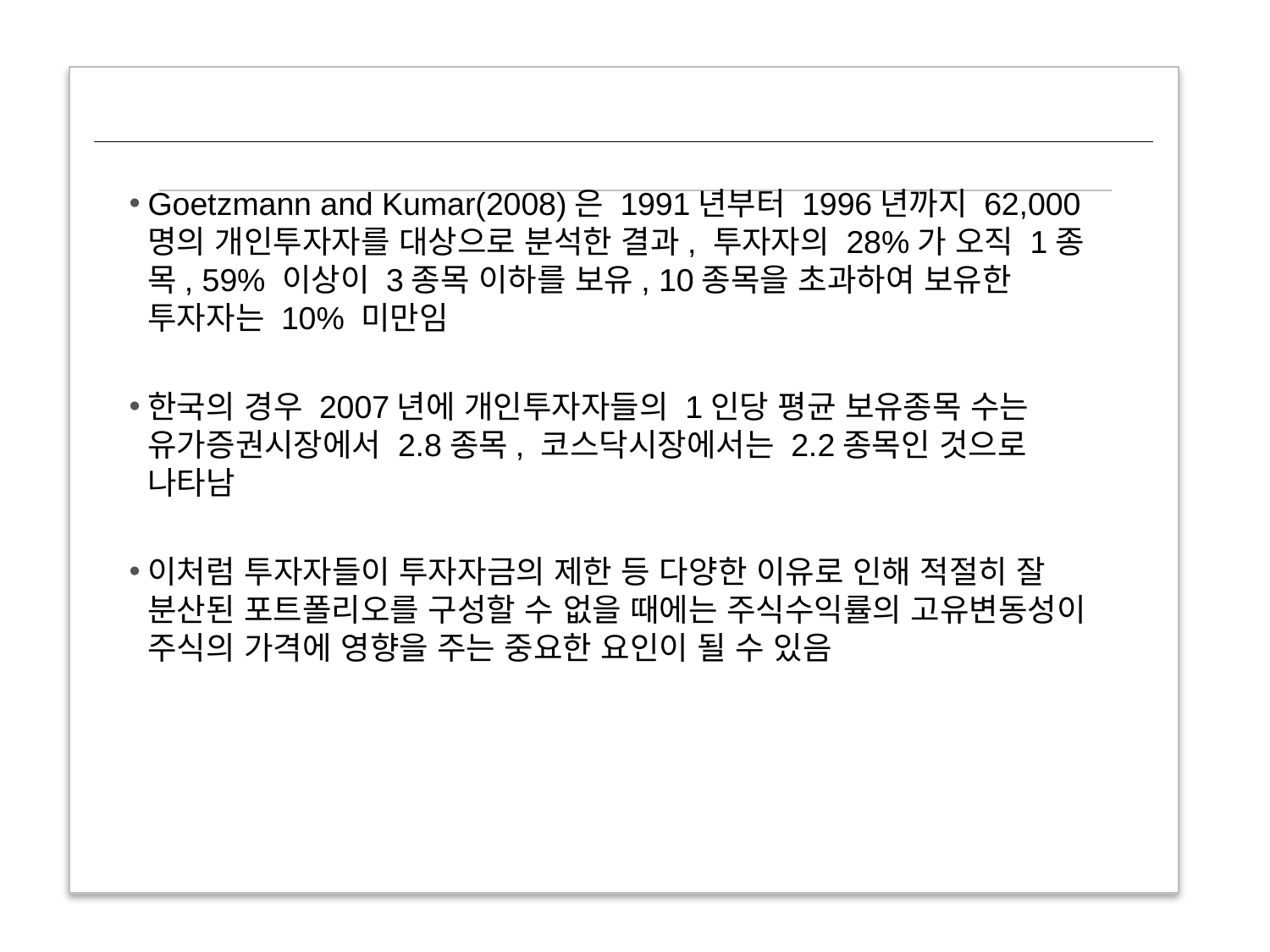

Goetzmann and Kumar(2008)은 1991년부터 1996년까지 62,000명의 개인투자자를 대상으로 분석한 결과, 투자자의 28%가 오직 1종목, 59% 이상이 3종목 이하를 보유, 10종목을 초과하여 보유한 투자자는 10% 미만임

한국의 경우 2007년에 개인투자자들의 1인당 평균 보유종목 수는 유가증권시장에서 2.8종목, 코스닥시장에서는 2.2종목인 것으로 나타남

이처럼 투자자들이 투자자금의 제한 등 다양한 이유로 인해 적절히 잘 분산된 포트폴리오를 구성할 수 없을 때에는 주식수익률의 고유변동성이 주식의 가격에 영향을 주는 중요한 요인이 될 수 있음